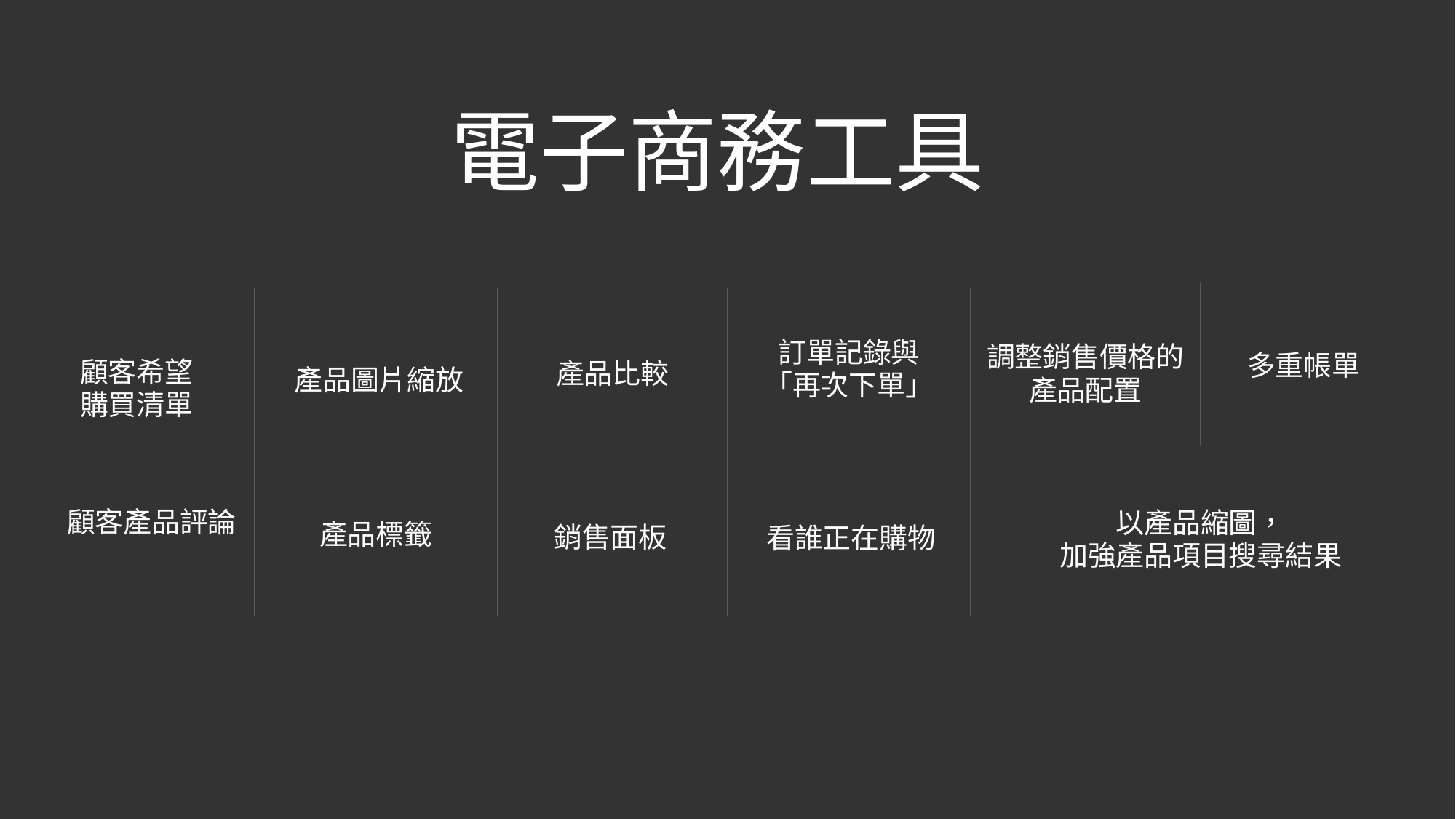

電子商務工具
調整銷售價格的產品配置
訂單記錄與
「再次下單」
多重帳單
顧客希望
購買清單
產品比較
產品圖片縮放
顧客產品評論
以產品縮圖，
加強產品項目搜尋結果
產品標籤
銷售面板
看誰正在購物